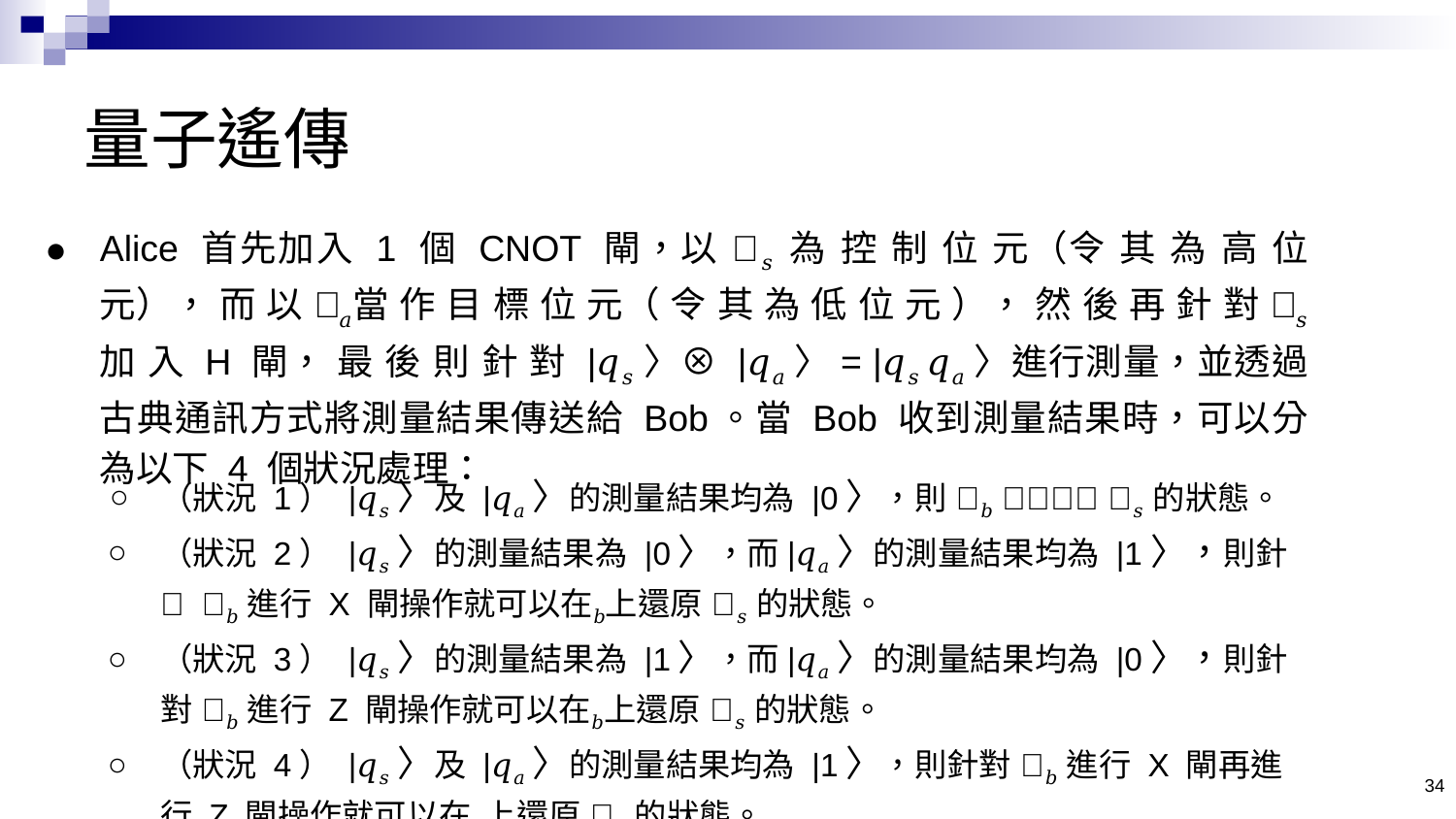

# 量子遙傳
Alice 首先加入 1 個 CNOT 閘，以 𝑞𝑠 為 控 制 位 元（令 其 為 高 位 元）， 而 以 𝑞𝑎當 作 目 標 位 元（ 令 其 為 低 位 元 ）， 然 後 再 針 對 𝑞𝑠 加 入 H 閘， 最 後 則 針 對 |𝑞𝑠〉⊗ |𝑞𝑎〉= |𝑞𝑠 𝑞𝑎〉進行測量，並透過古典通訊方式將測量結果傳送給 Bob。當 Bob 收到測量結果時，可以分為以下 4 個狀況處理：
（狀況 1） |𝑞𝑠〉及 |𝑞𝑎〉的測量結果均為 |0〉，則 𝑞𝑏 本身就是 𝑞𝑠 的狀態。
（狀況 2） |𝑞𝑠〉的測量結果為 |0〉，而|𝑞𝑎〉的測量結果均為 |1〉，則針對 𝑞𝑏 進行 X 閘操作就可以在𝑞𝑏上還原 𝑞𝑠 的狀態。
（狀況 3） |𝑞𝑠〉的測量結果為 |1〉，而|𝑞𝑎〉的測量結果均為 |0〉，則針對 𝑞𝑏 進行 Z 閘操作就可以在𝑞𝑏上還原 𝑞𝑠 的狀態。
（狀況 4） |𝑞𝑠〉及 |𝑞𝑎〉的測量結果均為 |1〉，則針對 𝑞𝑏 進行 X 閘再進行 Z 閘操作就可以在𝑞𝑏上還原 𝑞𝑠 的狀態。
34